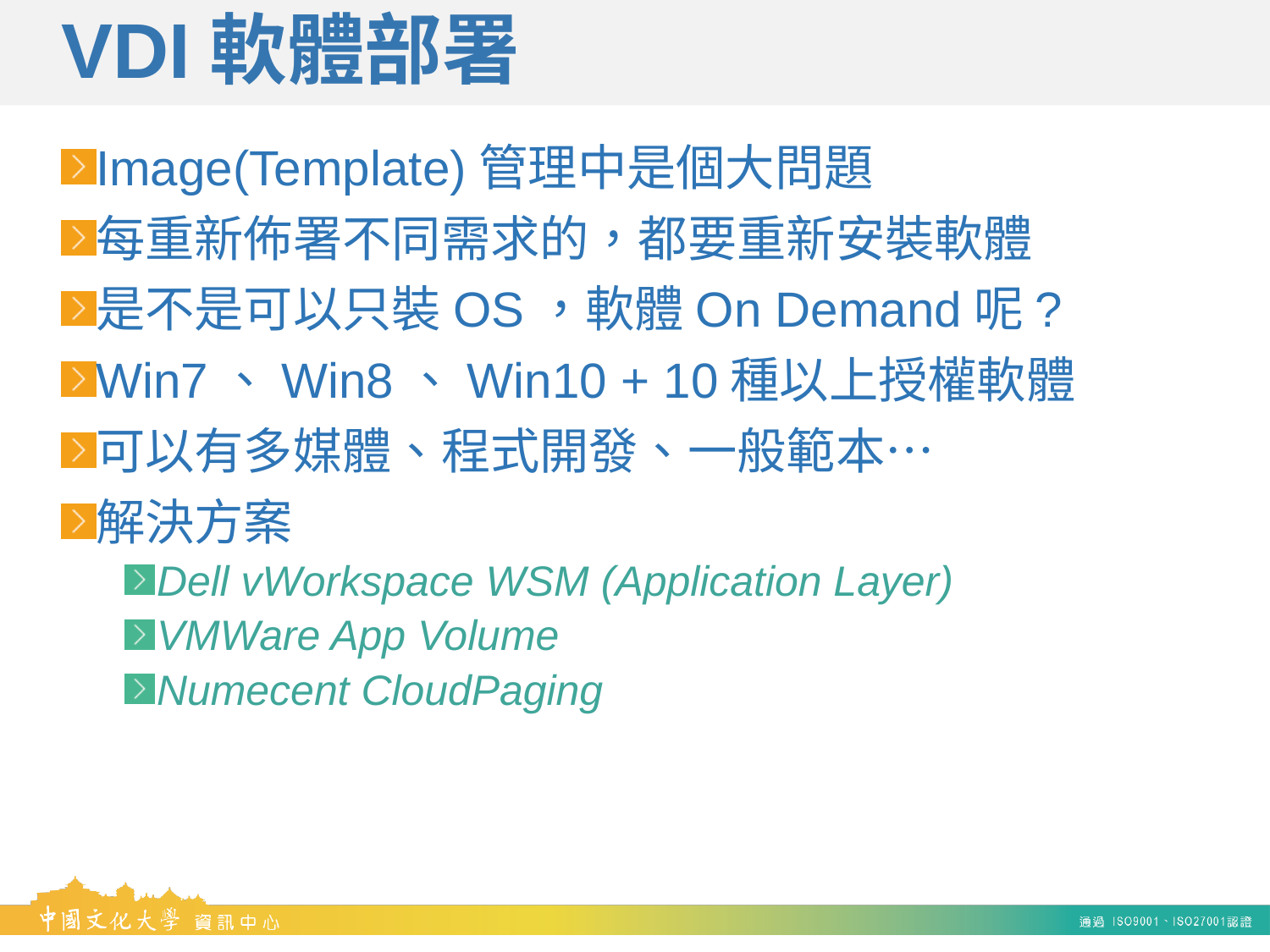

# VDI軟體部署
Image(Template)管理中是個大問題
每重新佈署不同需求的，都要重新安裝軟體
是不是可以只裝OS，軟體On Demand呢?
Win7、Win8、Win10 + 10種以上授權軟體
可以有多媒體、程式開發、一般範本…
解決方案
Dell vWorkspace WSM (Application Layer)
VMWare App Volume
Numecent CloudPaging